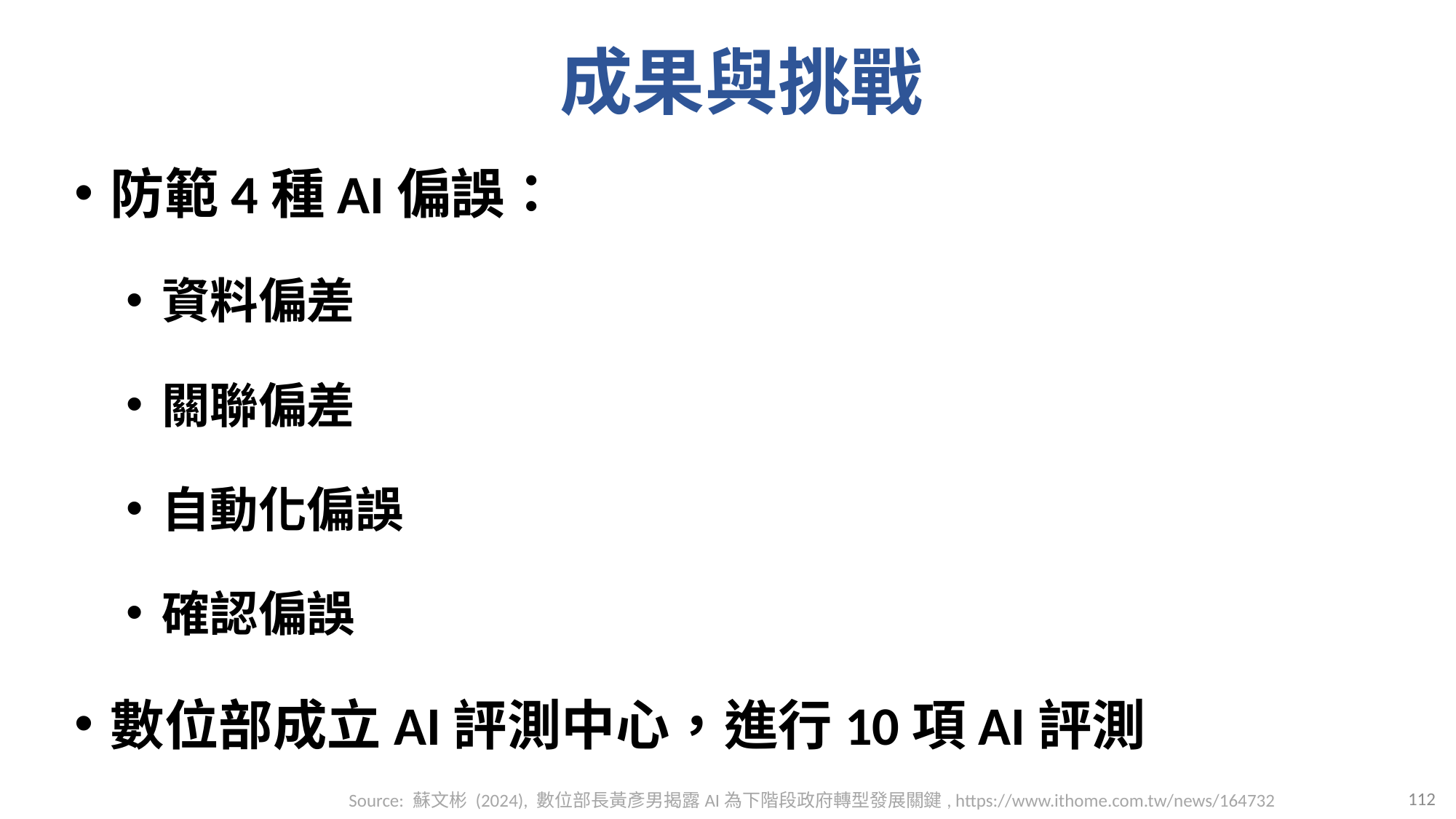

# 成果與挑戰
防範4種AI偏誤：
資料偏差
關聯偏差
自動化偏誤
確認偏誤
數位部成立AI評測中心，進行10項AI評測
Source: 蘇文彬 (2024), 數位部長黃彥男揭露AI為下階段政府轉型發展關鍵, https://www.ithome.com.tw/news/164732
112